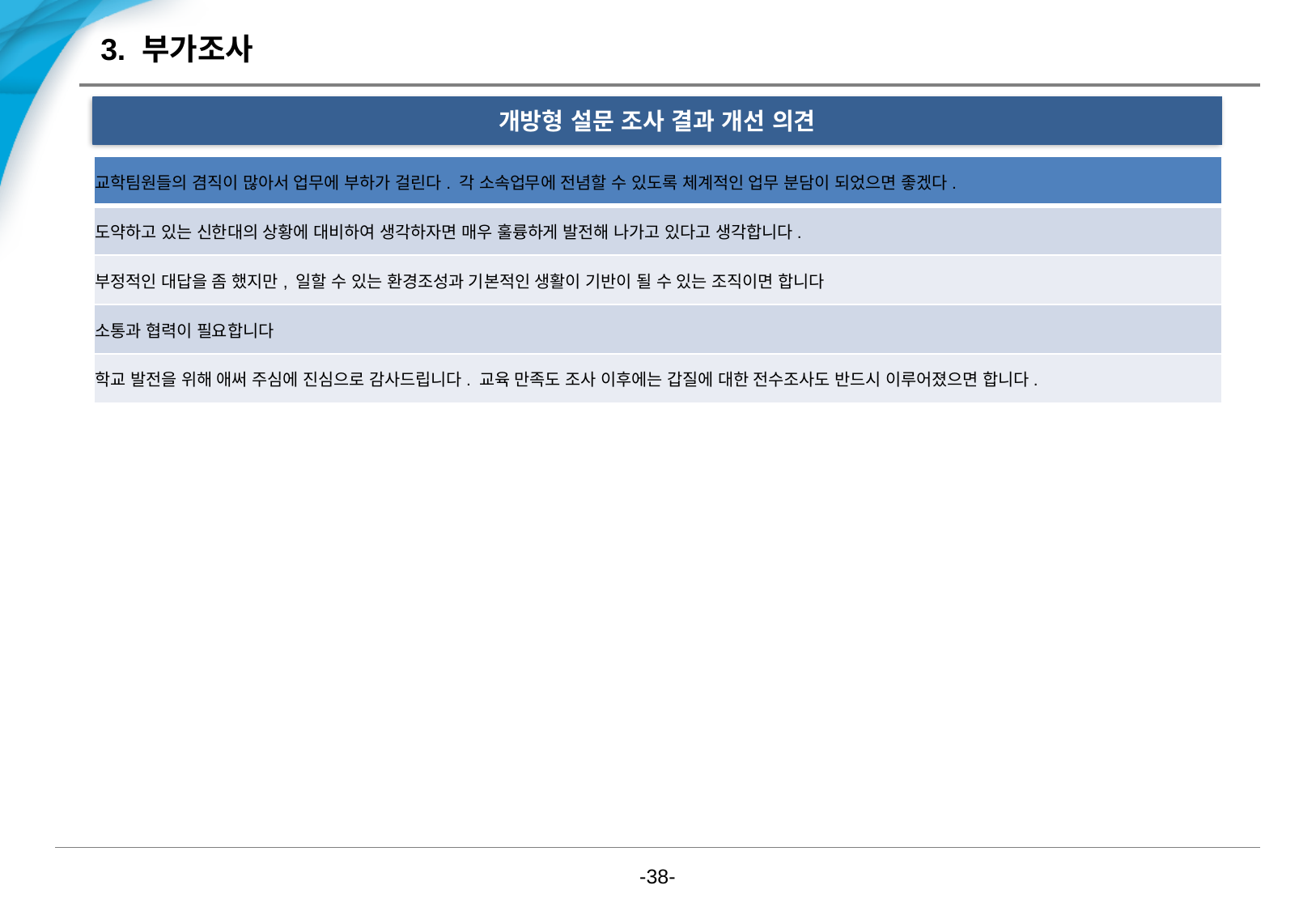

# 3. 부가조사

개방형 설문 조사 결과 개선 의견
| 교학팀원들의 겸직이 많아서 업무에 부하가 걸린다. 각 소속업무에 전념할 수 있도록 체계적인 업무 분담이 되었으면 좋겠다. |
| --- |
| 도약하고 있는 신한대의 상황에 대비하여 생각하자면 매우 훌륭하게 발전해 나가고 있다고 생각합니다. |
| 부정적인 대답을 좀 했지만, 일할 수 있는 환경조성과 기본적인 생활이 기반이 될 수 있는 조직이면 합니다 |
| 소통과 협력이 필요합니다 |
| 학교 발전을 위해 애써 주심에 진심으로 감사드립니다. 교육 만족도 조사 이후에는 갑질에 대한 전수조사도 반드시 이루어졌으면 합니다. |
-38-